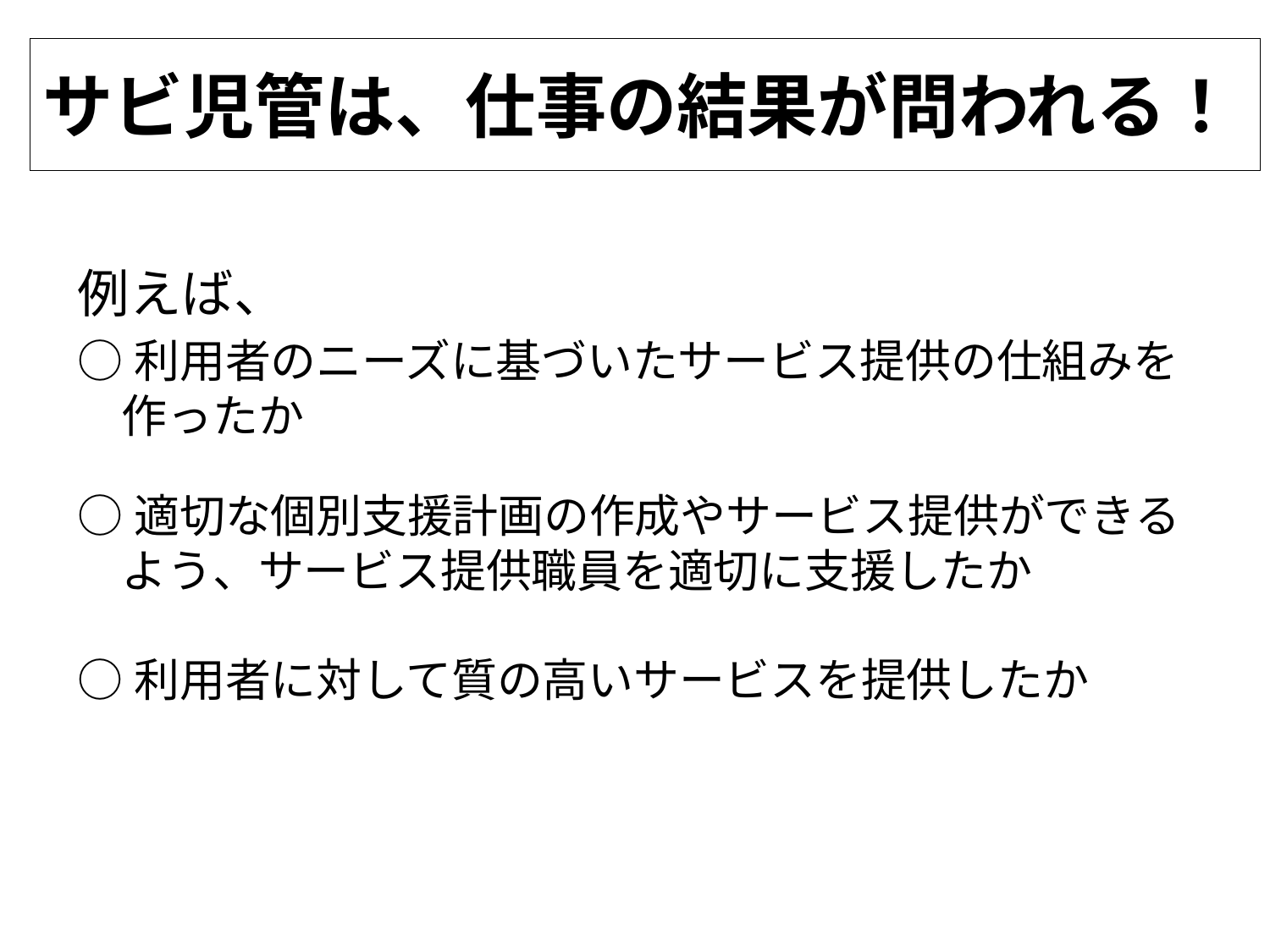

# サビ児管は、仕事の結果が問われる！
例えば、
○利用者のニーズに基づいたサービス提供の仕組みを作ったか

○適切な個別支援計画の作成やサービス提供ができるよう、サービス提供職員を適切に支援したか

○利用者に対して質の高いサービスを提供したか